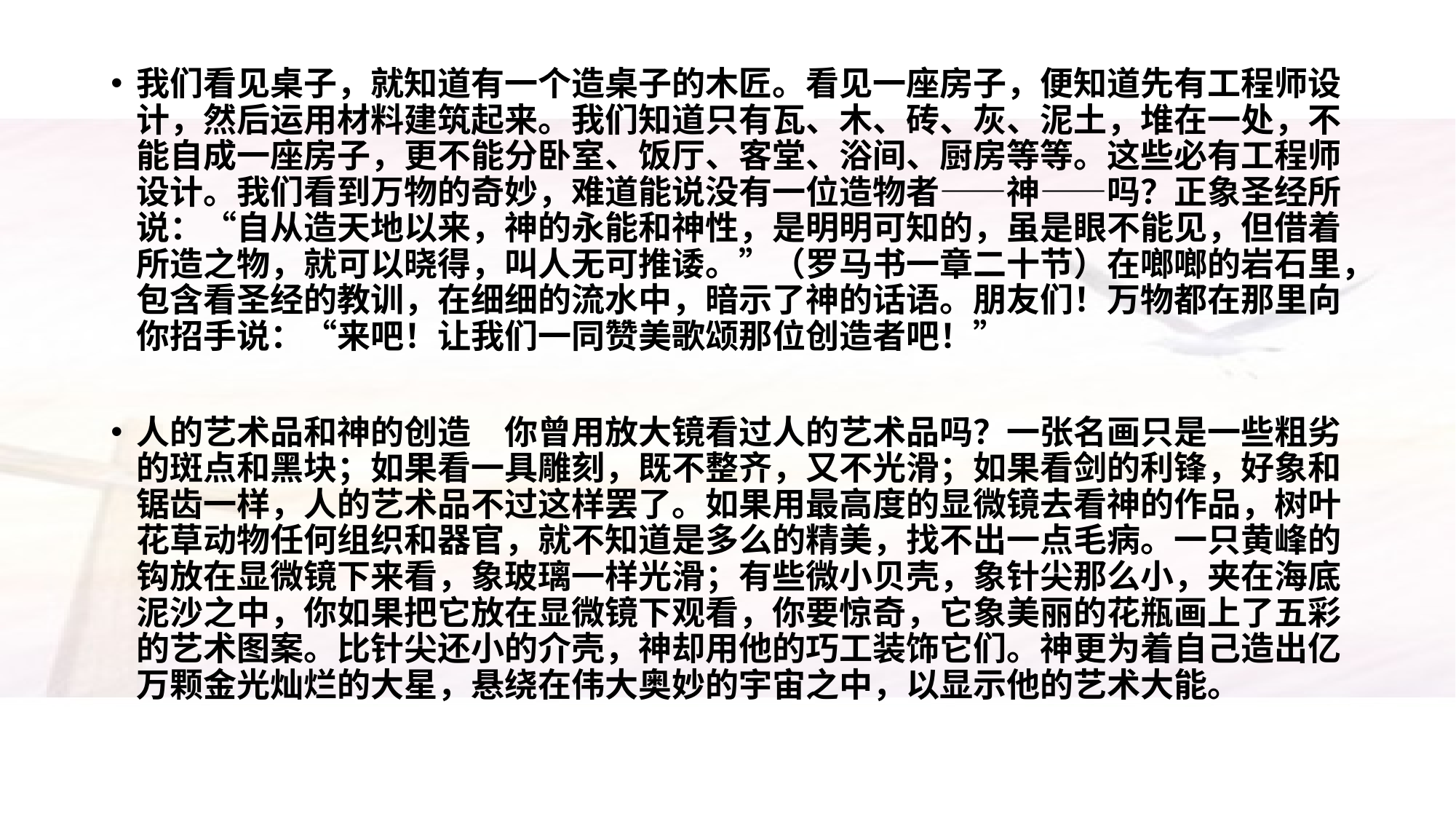

我们看见桌子，就知道有一个造桌子的木匠。看见一座房子，便知道先有工程师设计，然后运用材料建筑起来。我们知道只有瓦、木、砖、灰、泥土，堆在一处，不能自成一座房子，更不能分卧室、饭厅、客堂、浴间、厨房等等。这些必有工程师设计。我们看到万物的奇妙，难道能说没有一位造物者——神——吗？正象圣经所说：“自从造天地以来，神的永能和神性，是明明可知的，虽是眼不能见，但借着所造之物，就可以晓得，叫人无可推诿。”（罗马书一章二十节）在啷啷的岩石里，包含看圣经的教训，在细细的流水中，暗示了神的话语。朋友们！万物都在那里向你招手说：“来吧！让我们一同赞美歌颂那位创造者吧！”

人的艺术品和神的创造　你曾用放大镜看过人的艺术品吗？一张名画只是一些粗劣的斑点和黑块；如果看一具雕刻，既不整齐，又不光滑；如果看剑的利锋，好象和锯齿一样，人的艺术品不过这样罢了。如果用最高度的显微镜去看神的作品，树叶花草动物任何组织和器官，就不知道是多么的精美，找不出一点毛病。一只黄峰的钩放在显微镜下来看，象玻璃一样光滑；有些微小贝壳，象针尖那么小，夹在海底泥沙之中，你如果把它放在显微镜下观看，你要惊奇，它象美丽的花瓶画上了五彩的艺术图案。比针尖还小的介壳，神却用他的巧工装饰它们。神更为着自己造出亿万颗金光灿烂的大星，悬绕在伟大奥妙的宇宙之中，以显示他的艺术大能。